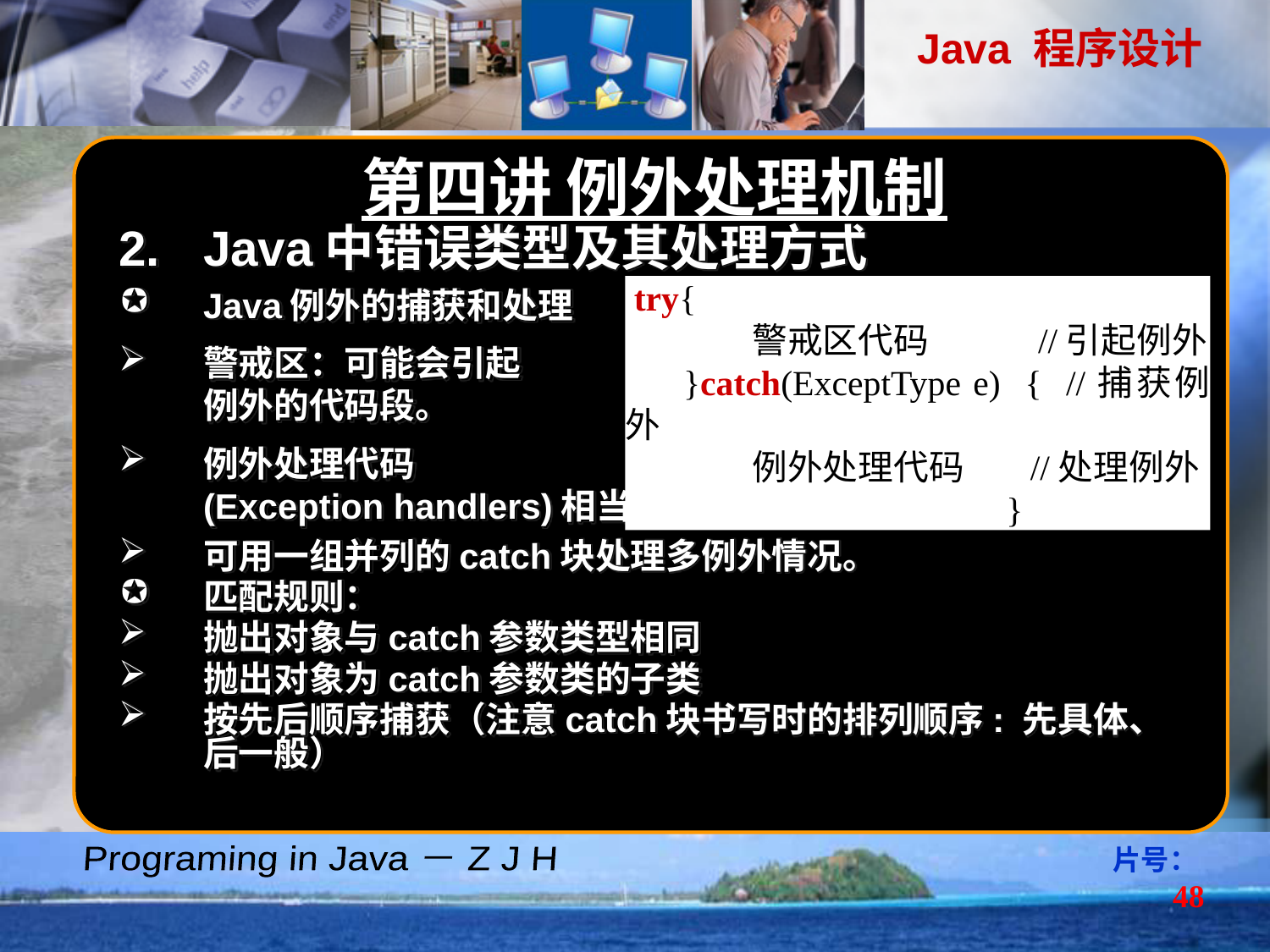

第四讲 例外处理机制
Java中错误类型及其处理方式
Java例外的捕获和处理
警戒区：可能会引起
例外的代码段。
例外处理代码
(Exception handlers)相当于一类特殊的方法调用。
可用一组并列的catch块处理多例外情况。
匹配规则：
抛出对象与catch参数类型相同
抛出对象为catch参数类的子类
按先后顺序捕获（注意catch块书写时的排列顺序: 先具体、后一般）
 try{
	警戒区代码	   //引起例外
　 }catch(ExceptType e)  {  //捕获例外
	例外处理代码	  //处理例外
			}
片号：48